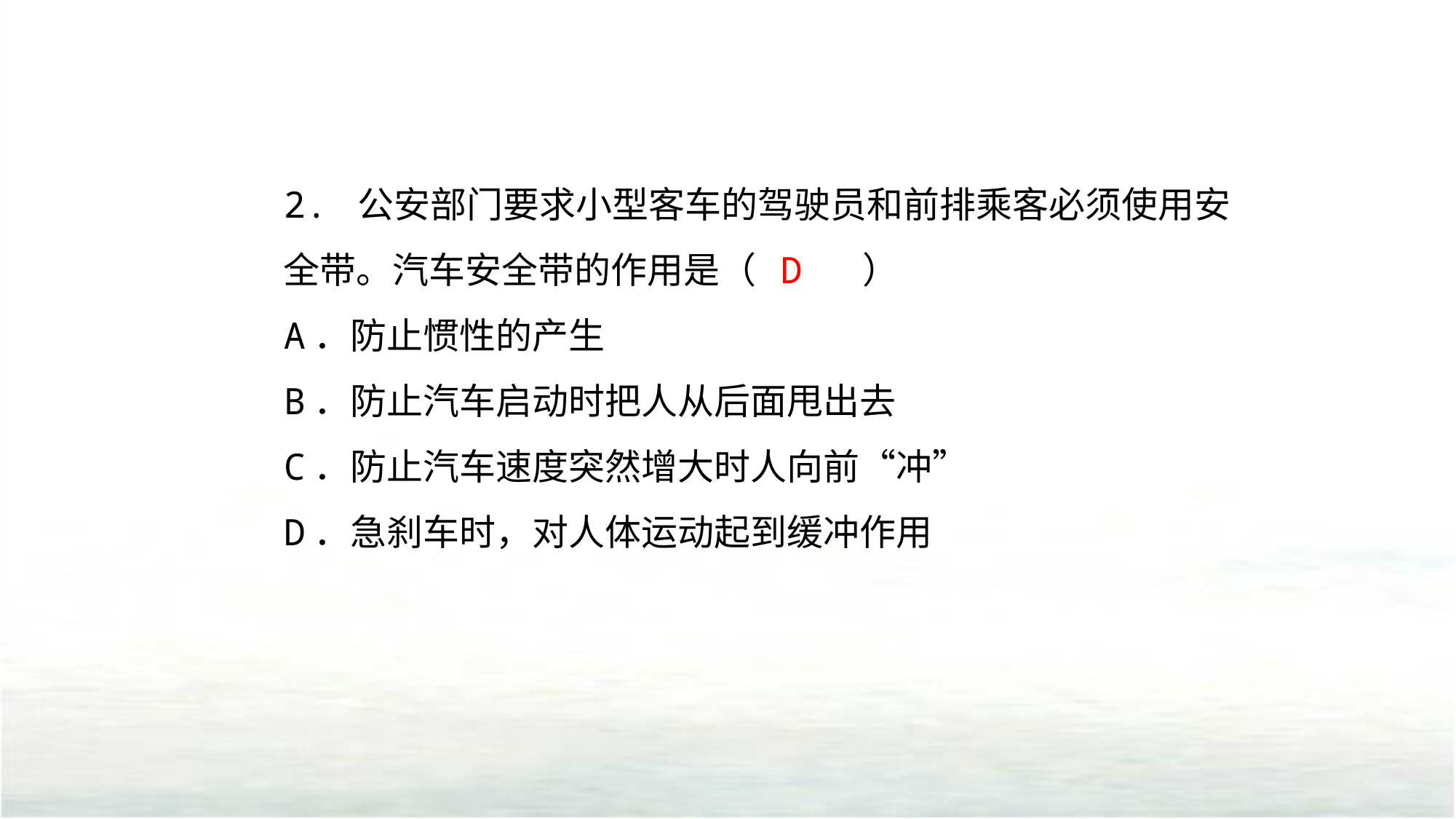

2. 公安部门要求小型客车的驾驶员和前排乘客必须使用安全带。汽车安全带的作用是（             ）
A．防止惯性的产生
B．防止汽车启动时把人从后面甩出去
C．防止汽车速度突然增大时人向前“冲”
D．急刹车时，对人体运动起到缓冲作用
D